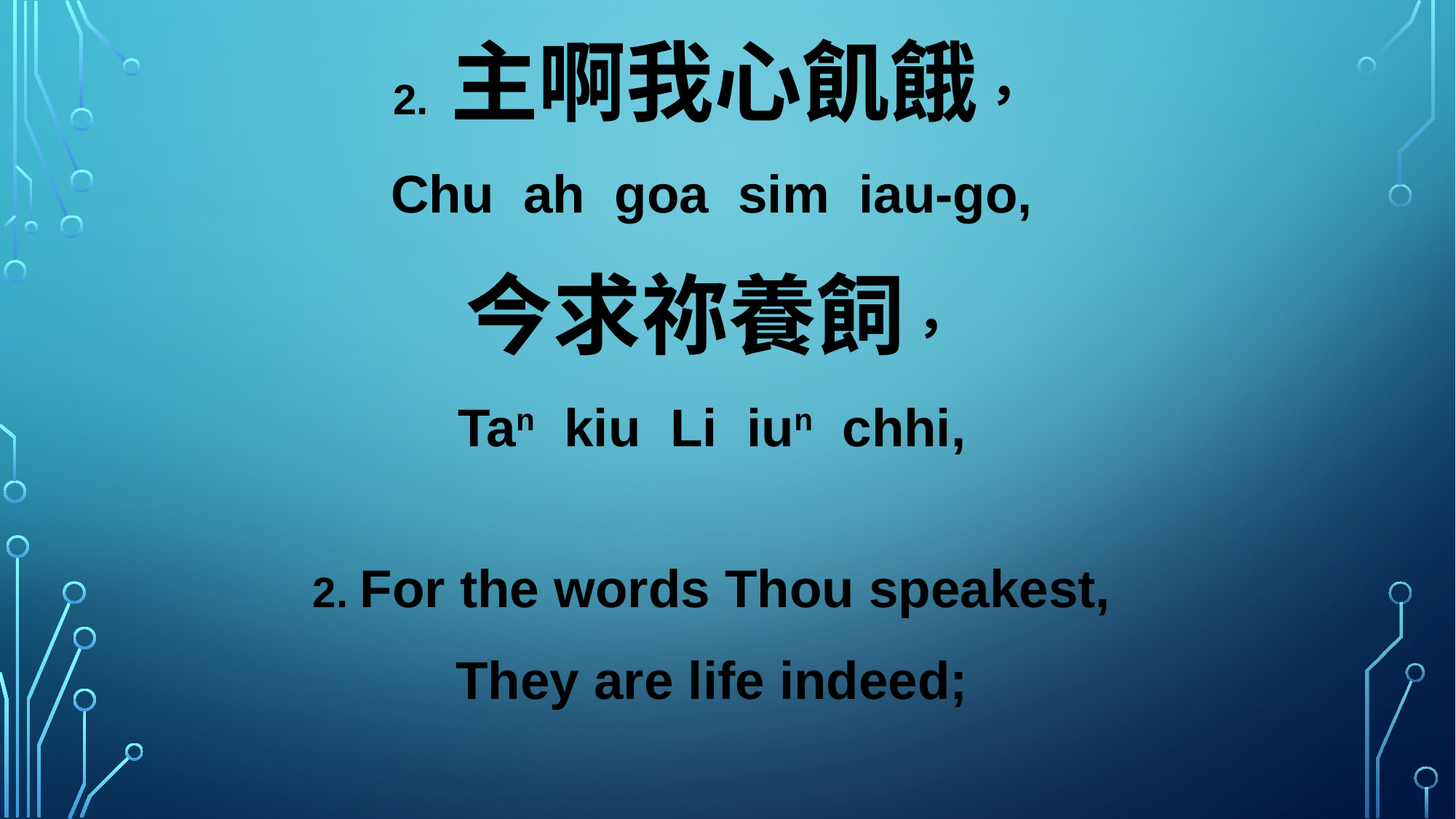

2. 主啊我心飢餓，
Chu  ah  goa  sim  iau-go,
今求祢養飼，
Tan  kiu  Li  iun  chhi,

2. For the words Thou speakest,
They are life indeed;